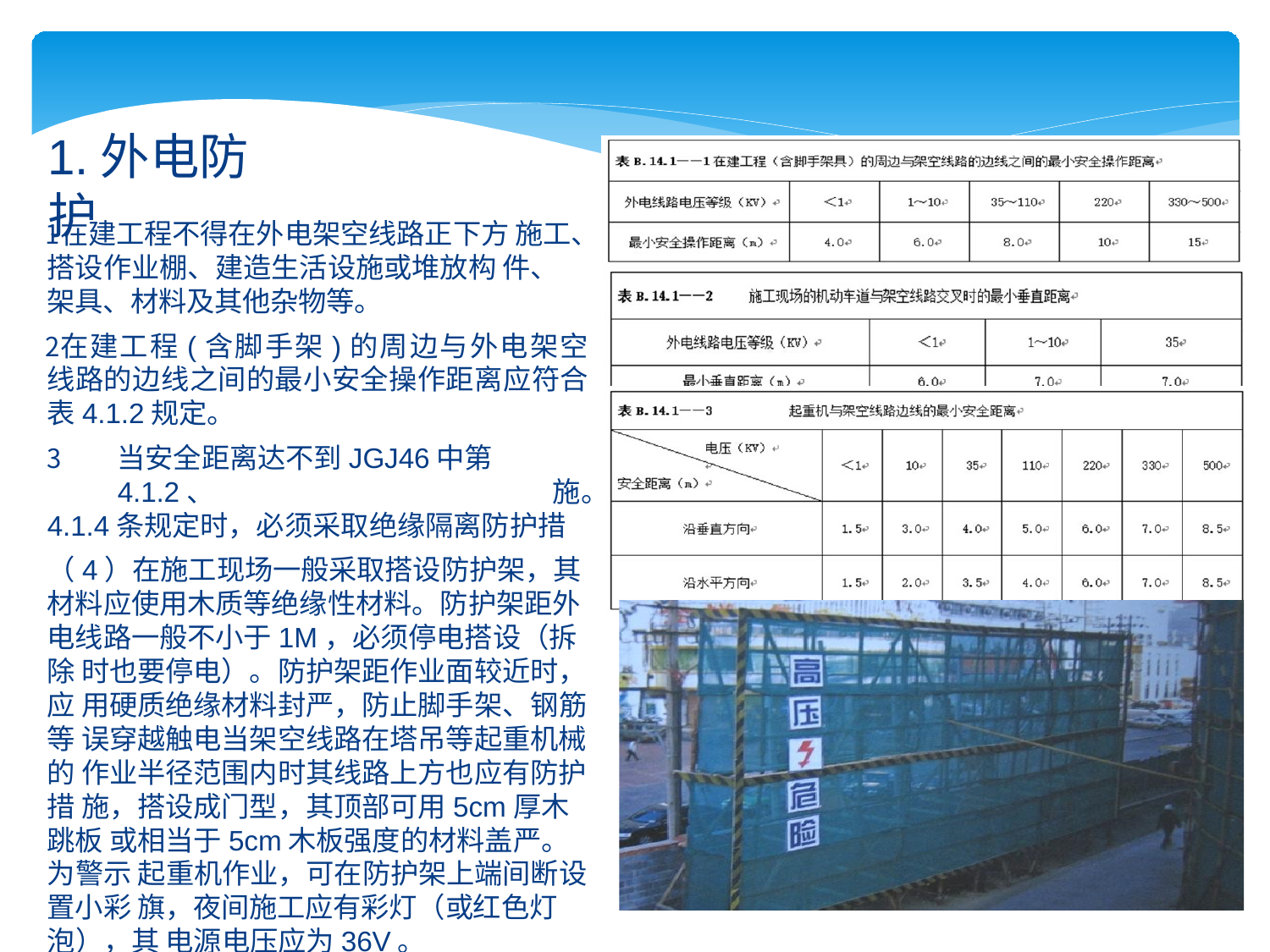

# 1.外电防护

在建工程不得在外电架空线路正下方 施工、搭设作业棚、建造生活设施或堆放构 件、架具、材料及其他杂物等。
在建工程(含脚手架)的周边与外电架空 线路的边线之间的最小安全操作距离应符合 表4.1.2规定。
当安全距离达不到JGJ46中第4.1.2、
4.1.4条规定时，必须采取绝缘隔离防护措
（4）在施工现场一般采取搭设防护架，其 材料应使用木质等绝缘性材料。防护架距外 电线路一般不小于1M，必须停电搭设（拆除 时也要停电）。防护架距作业面较近时，应 用硬质绝缘材料封严，防止脚手架、钢筋等 误穿越触电当架空线路在塔吊等起重机械的 作业半径范围内时其线路上方也应有防护措 施，搭设成门型，其顶部可用5cm厚木跳板 或相当于5cm木板强度的材料盖严。为警示 起重机作业，可在防护架上端间断设置小彩 旗，夜间施工应有彩灯（或红色灯泡），其 电源电压应为36V。

施。